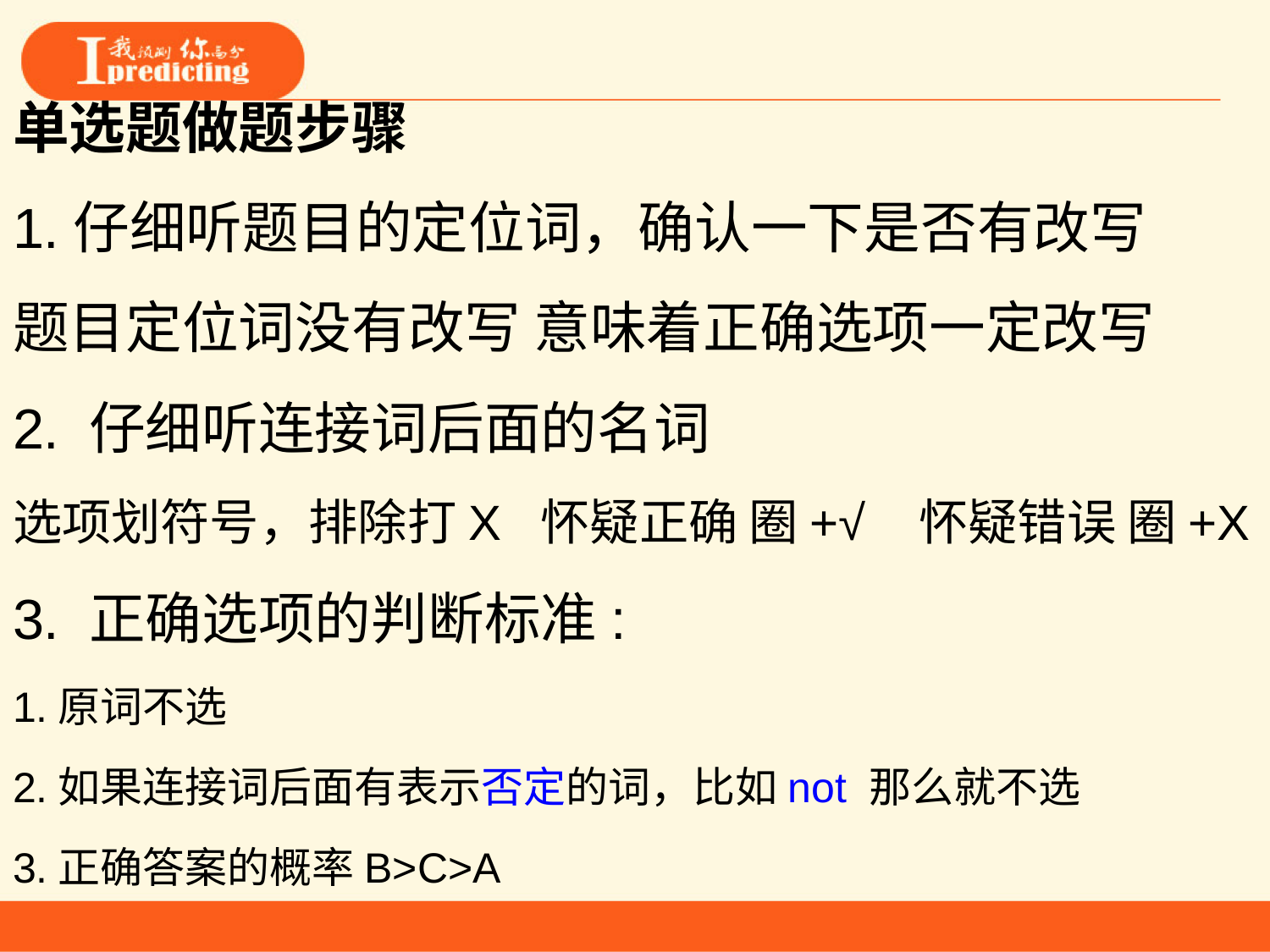

单选题做题步骤
1.仔细听题目的定位词，确认一下是否有改写
题目定位词没有改写 意味着正确选项一定改写
2. 仔细听连接词后面的名词
选项划符号，排除打X  怀疑正确 圈+√   怀疑错误 圈+X
3. 正确选项的判断标准:
1.原词不选
2.如果连接词后面有表示否定的词，比如not 那么就不选
3.正确答案的概率B>C>A